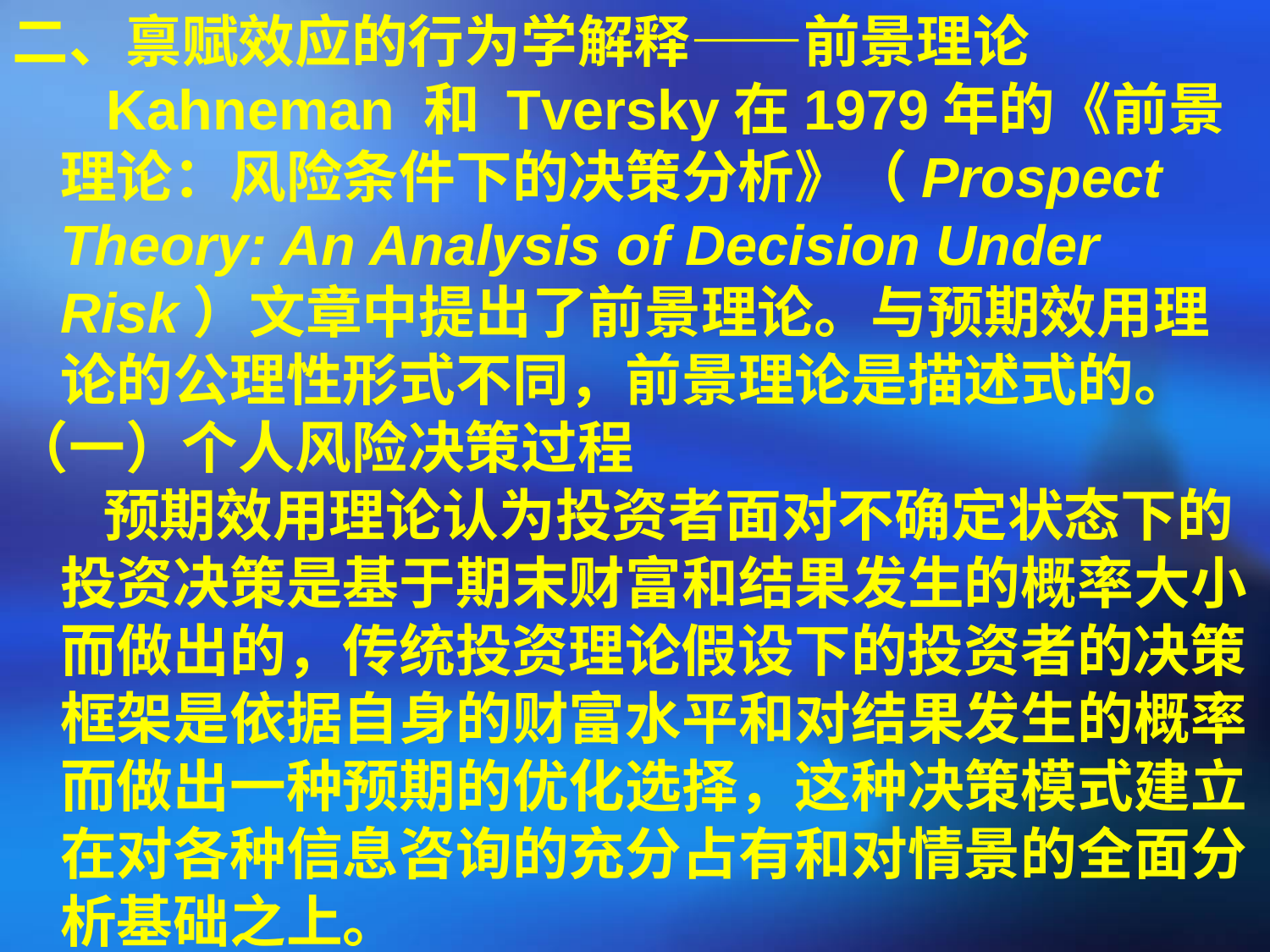

二、禀赋效应的行为学解释——前景理论
      Kahneman 和 Tversky在1979年的《前景理论：风险条件下的决策分析》（Prospect Theory: An Analysis of Decision Under Risk）文章中提出了前景理论。与预期效用理论的公理性形式不同，前景理论是描述式的。
（一）个人风险决策过程
      预期效用理论认为投资者面对不确定状态下的投资决策是基于期末财富和结果发生的概率大小而做出的，传统投资理论假设下的投资者的决策框架是依据自身的财富水平和对结果发生的概率而做出一种预期的优化选择，这种决策模式建立在对各种信息咨询的充分占有和对情景的全面分析基础之上。